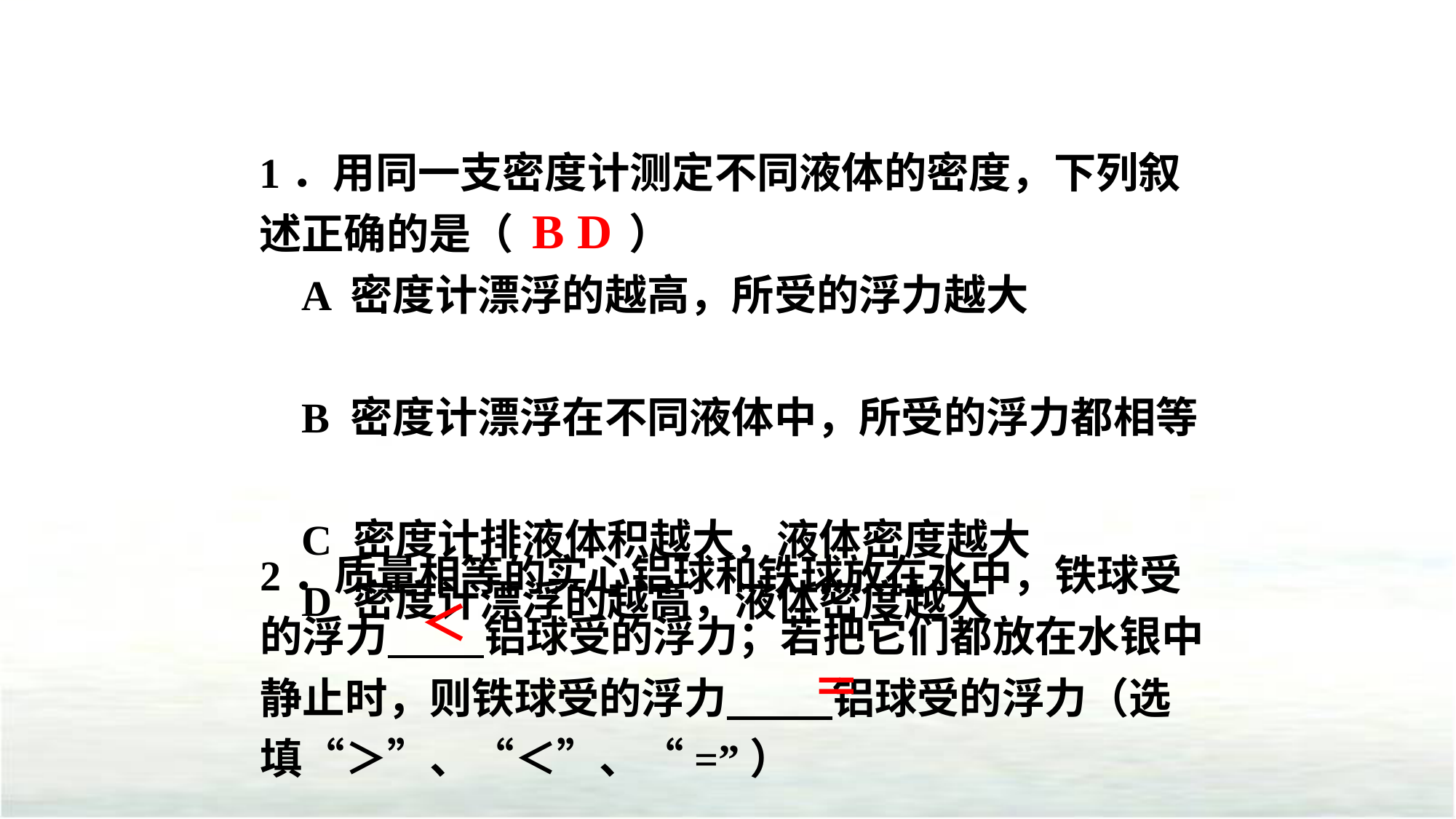

1．用同一支密度计测定不同液体的密度，下列叙述正确的是（            ）
    A 密度计漂浮的越高，所受的浮力越大
    B 密度计漂浮在不同液体中，所受的浮力都相等
    C 密度计排液体积越大，液体密度越大
    D 密度计漂浮的越高，液体密度越大
B D
2．质量相等的实心铝球和铁球放在水中，铁球受的浮力          铝球受的浮力；若把它们都放在水银中静止时，则铁球受的浮力           铝球受的浮力（选填“＞”、“＜”、“=”）
＜
＝